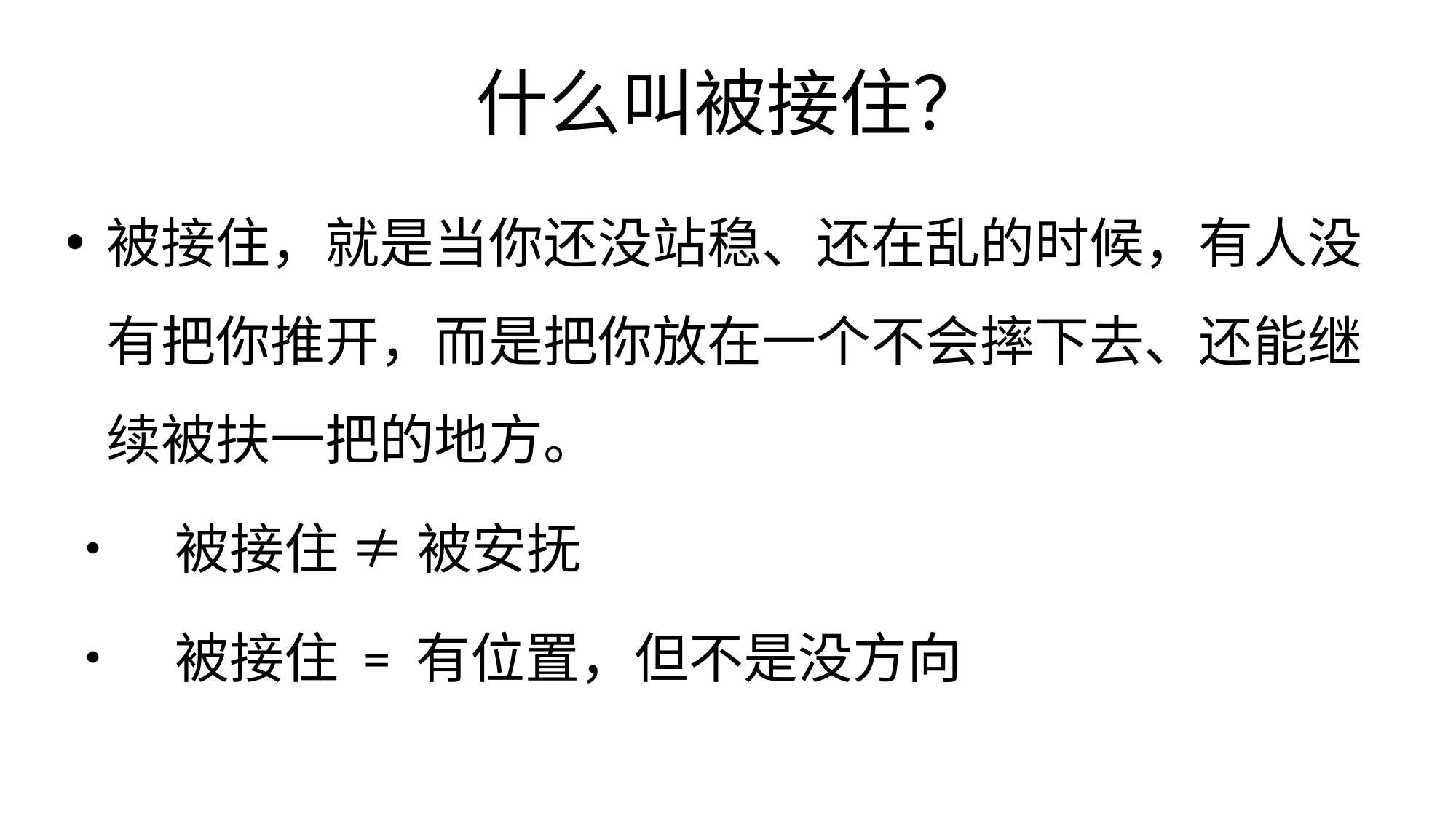

# 什么叫被接住？
被接住，就是当你还没站稳、还在乱的时候，有人没有把你推开，而是把你放在一个不会摔下去、还能继续被扶一把的地方。
•	被接住 ≠ 被安抚
•	被接住 = 有位置，但不是没方向
12